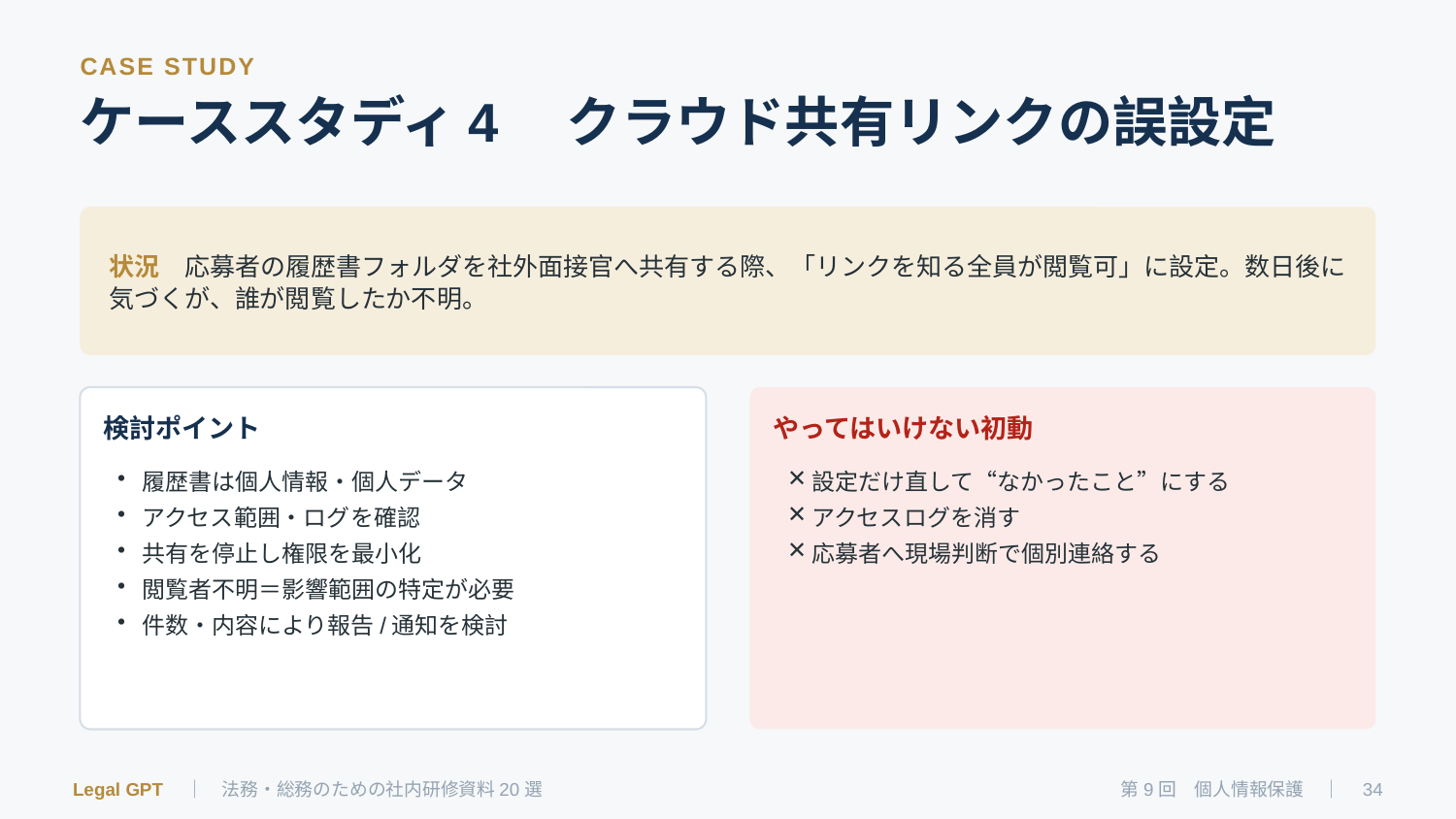

CASE STUDY
ケーススタディ4　クラウド共有リンクの誤設定

状況　応募者の履歴書フォルダを社外面接官へ共有する際、「リンクを知る全員が閲覧可」に設定。数日後に気づくが、誰が閲覧したか不明。

検討ポイント
やってはいけない初動
履歴書は個人情報・個人データ
アクセス範囲・ログを確認
共有を停止し権限を最小化
閲覧者不明＝影響範囲の特定が必要
件数・内容により報告/通知を検討
設定だけ直して“なかったこと”にする
アクセスログを消す
応募者へ現場判断で個別連絡する
Legal GPT　｜　法務・総務のための社内研修資料20選
第9回　個人情報保護　｜　34